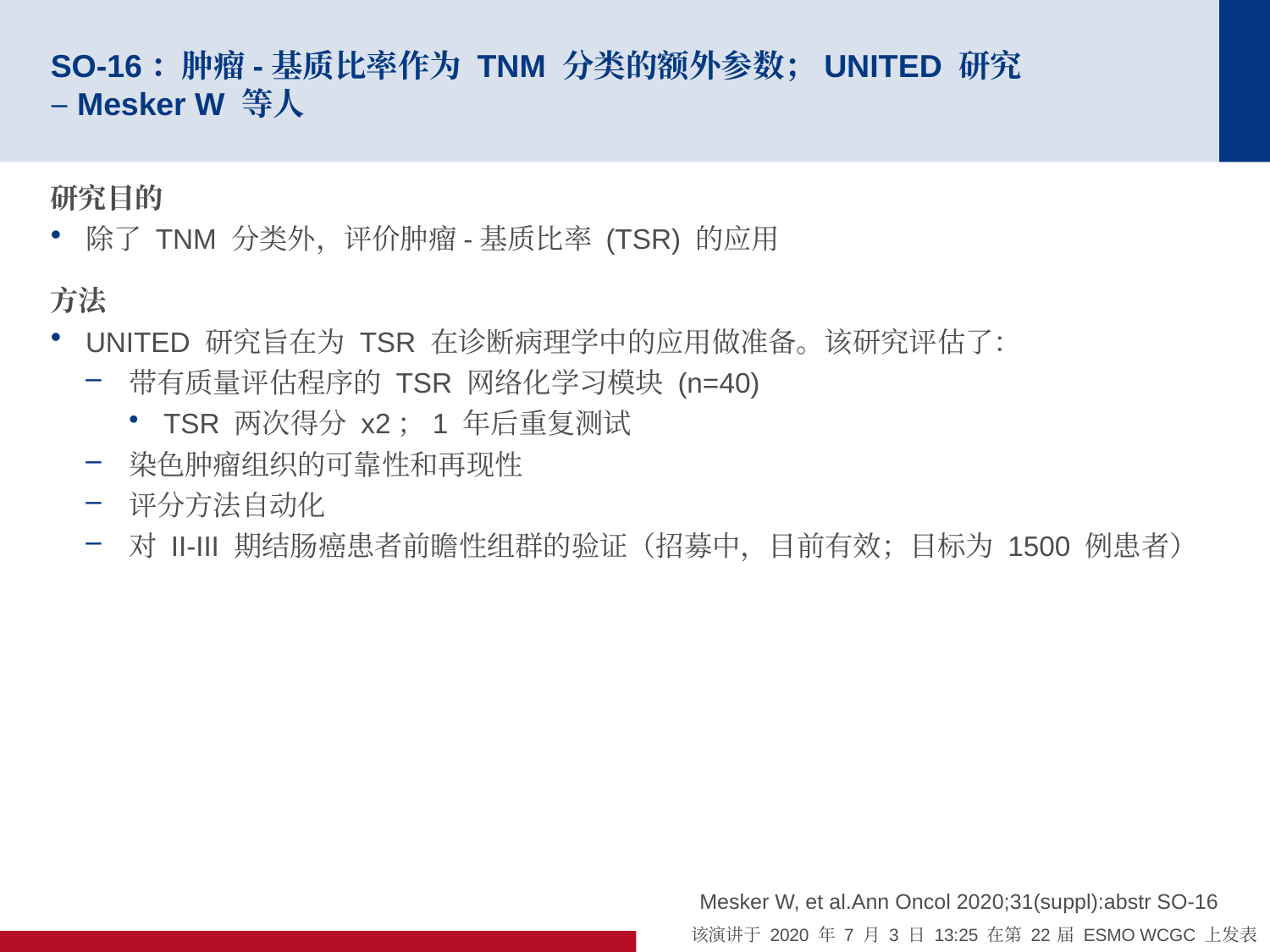

# SO-16：肿瘤-基质比率作为 TNM 分类的额外参数；UNITED 研究 –Mesker W 等人
研究目的
除了 TNM 分类外，评价肿瘤-基质比率 (TSR) 的应用
方法
UNITED 研究旨在为 TSR 在诊断病理学中的应用做准备。该研究评估了：
带有质量评估程序的 TSR 网络化学习模块 (n=40)
TSR 两次得分 x2；1 年后重复测试
染色肿瘤组织的可靠性和再现性
评分方法自动化
对 II-III 期结肠癌患者前瞻性组群的验证（招募中，目前有效；目标为 1500 例患者）

Mesker W, et al.Ann Oncol 2020;31(suppl):abstr SO-16
该演讲于 2020 年 7 月 3 日 13:25 在第 22 届 ESMO WCGC 上发表